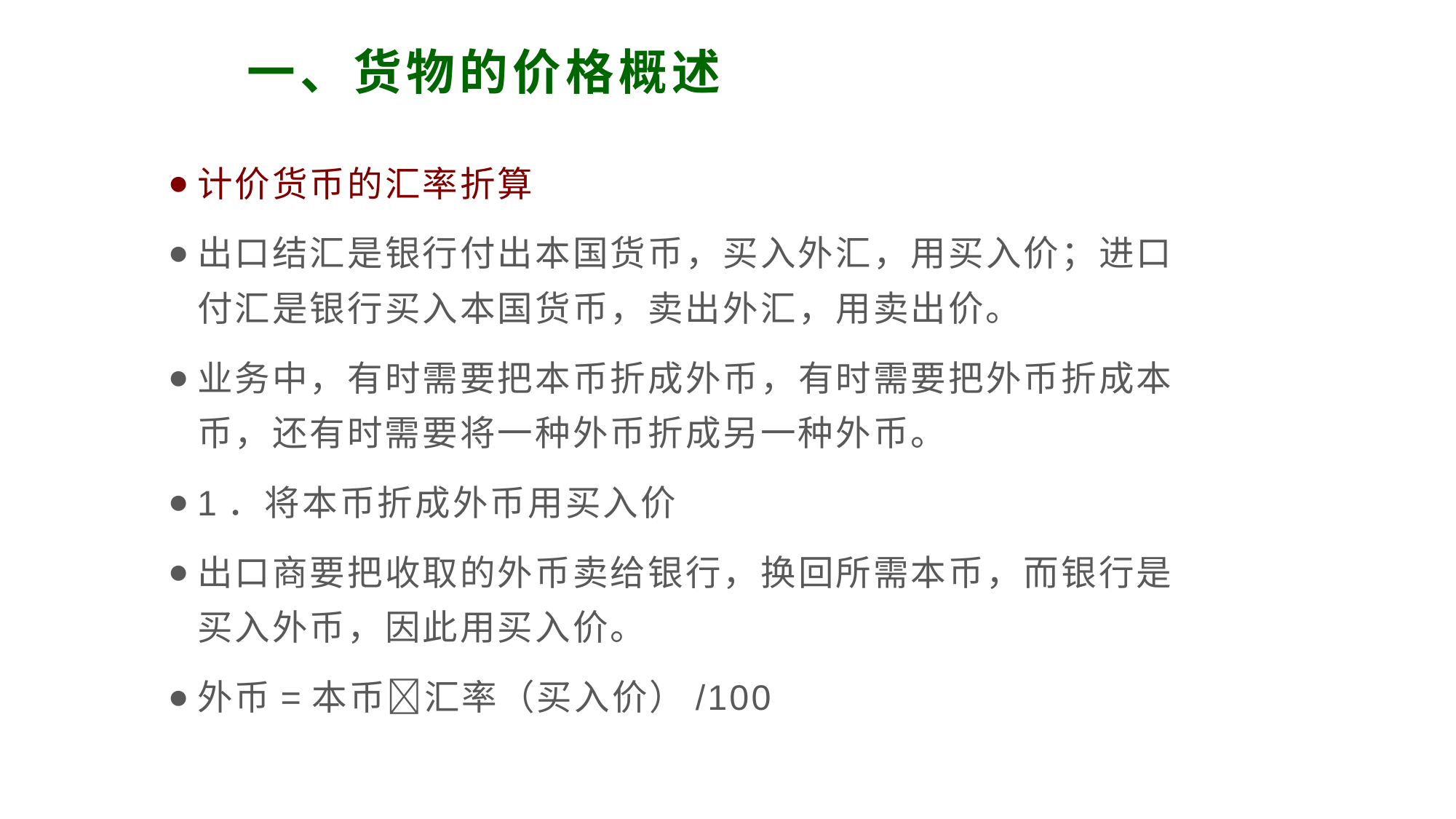

# 一、货物的价格概述
计价货币的汇率折算
出口结汇是银行付出本国货币，买入外汇，用买入价；进口付汇是银行买入本国货币，卖出外汇，用卖出价。
业务中，有时需要把本币折成外币，有时需要把外币折成本币，还有时需要将一种外币折成另一种外币。
1．将本币折成外币用买入价
出口商要把收取的外币卖给银行，换回所需本币，而银行是买入外币，因此用买入价。
外币=本币÷汇率（买入价）/100